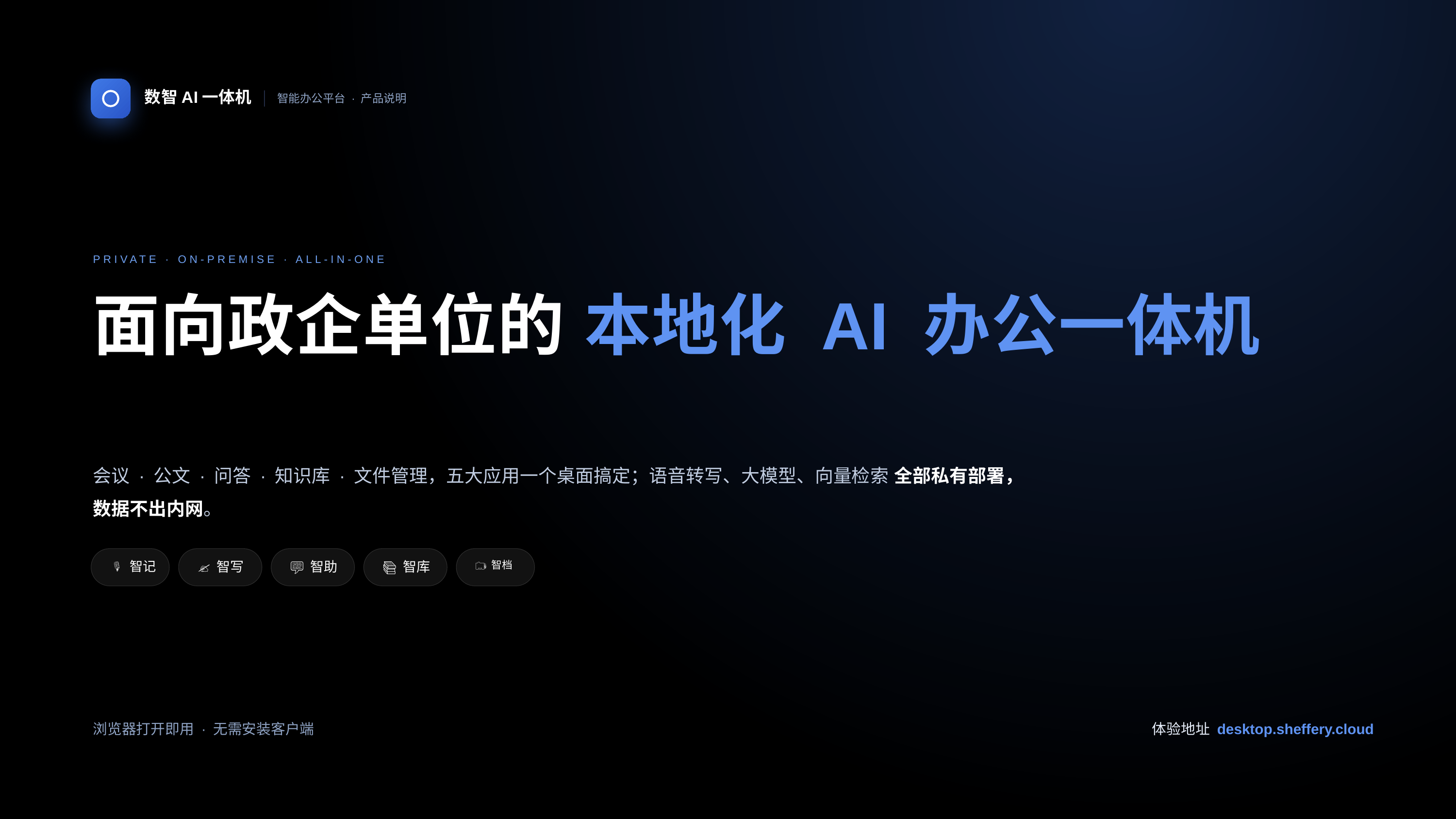

数智AI一体机

智能办公平台 · 产品说明

PRIVATE · ON-PREMISE · ALL-IN-ONE
面向政企单位的 本地化 AI 办公一体机
会议 · 公文 · 问答 · 知识库 · 文件管理，五大应用一个桌面搞定；语音转写、大模型、向量检索 全部私有部署，数据不出内网。

🎙 智记
✍ 智写
💬 智助
📚 智库
🗂 智档
浏览器打开即用 · 无需安装客户端
体验地址 desktop.sheffery.cloud